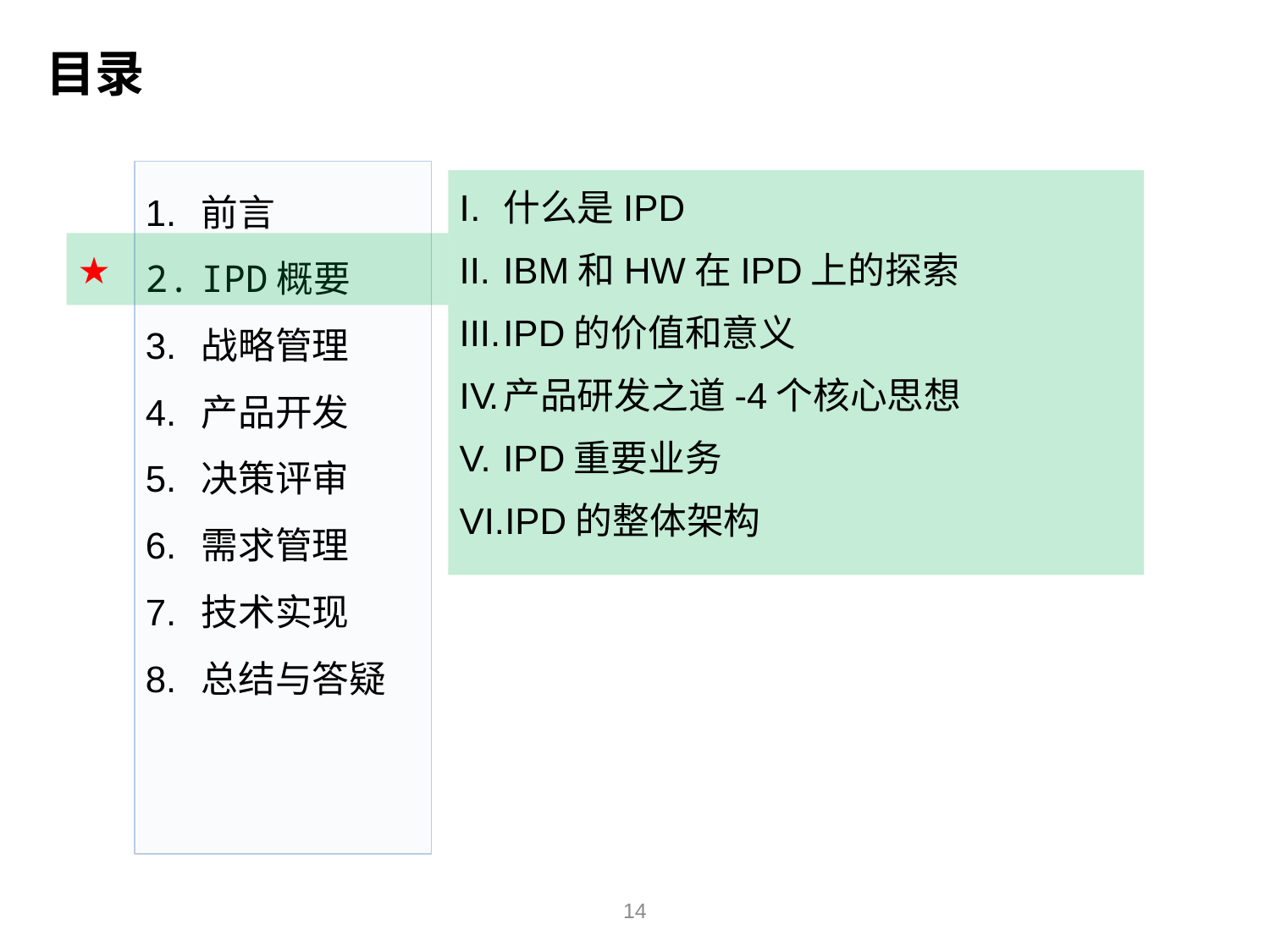

目录
前言
IPD概要
战略管理
产品开发
决策评审
需求管理
技术实现
总结与答疑
什么是IPD
IBM和HW在IPD上的探索
IPD的价值和意义
产品研发之道-4个核心思想
IPD重要业务
IPD的整体架构
★
14